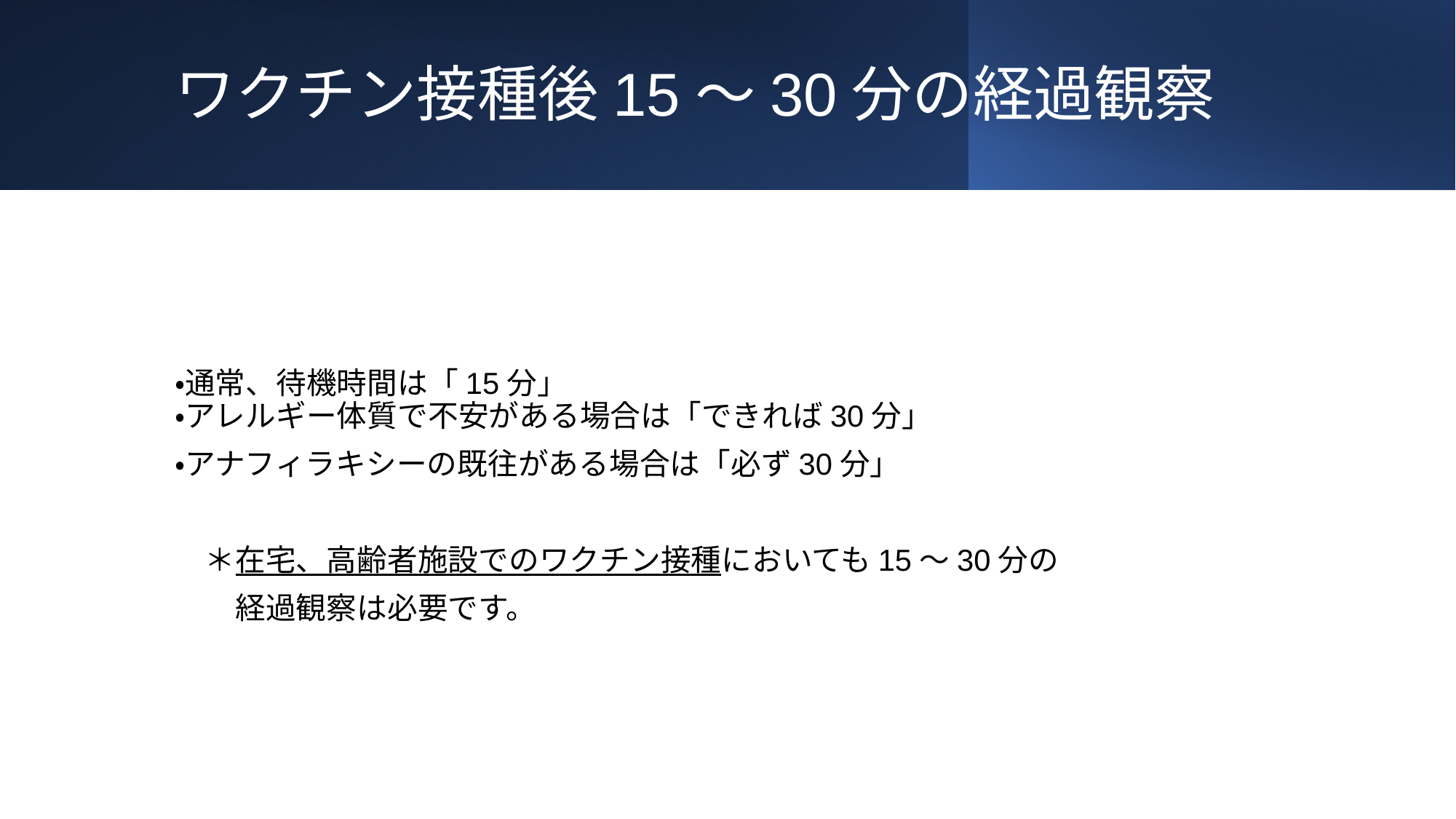

# ワクチン接種後15〜30分の経過観察
・通常、待機時間は「15分」
・アレルギー体質で不安がある場合は「できれば30分」
・アナフィラキシーの既往がある場合は「必ず30分」

　＊在宅、高齢者施設でのワクチン接種においても15〜30分の
　　経過観察は必要です。